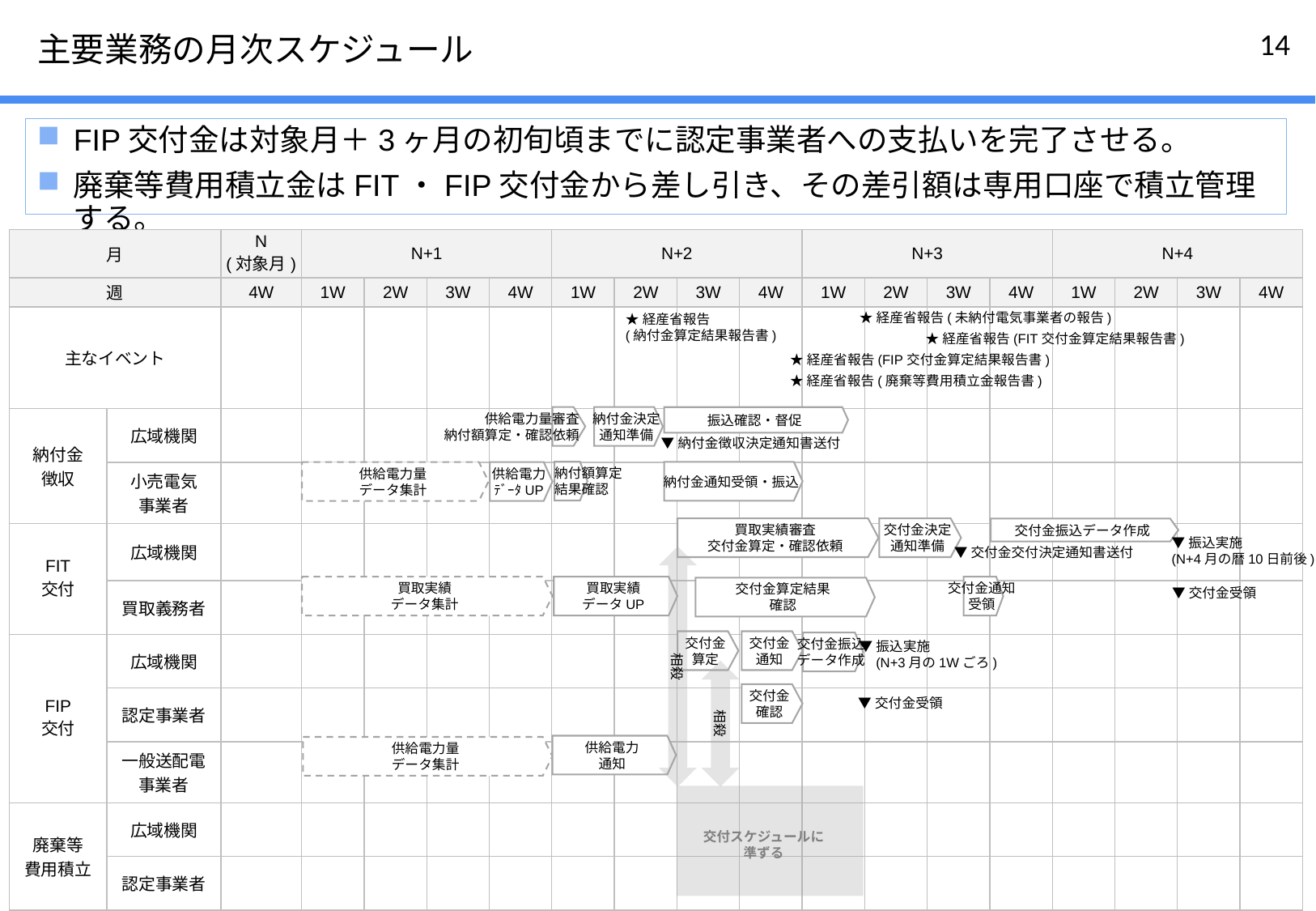

# 主要業務の月次スケジュール
FIP交付金は対象月＋3ヶ月の初旬頃までに認定事業者への支払いを完了させる。
廃棄等費用積立金はFIT・FIP交付金から差し引き、その差引額は専用口座で積立管理する。
| 月 |  | N (対象月) | N+1 |  |  |  | N+2 |  |  |  | N+3 |  |  |  | N+4 |  |  |  |
| --- | --- | --- | --- | --- | --- | --- | --- | --- | --- | --- | --- | --- | --- | --- | --- | --- | --- | --- |
| 週 |  | 4W | 1W | 2W | 3W | 4W | 1W | 2W | 3W | 4W | 1W | 2W | 3W | 4W | 1W | 2W | 3W | 4W |
| 主なイベント |  |  |  |  |  |  |  |  |  |  |  |  |  |  |  |  |  |  |
| 納付金 徴収 | 広域機関 |  |  |  |  |  |  |  |  |  |  |  |  |  |  |  |  |  |
|  | 小売電気 事業者 |  |  |  |  |  |  |  |  |  |  |  |  |  |  |  |  |  |
| FIT 交付 | 広域機関 |  |  |  |  |  |  |  |  |  |  |  |  |  |  |  |  |  |
|  | 買取義務者 |  |  |  |  |  |  |  |  |  |  |  |  |  |  |  |  |  |
| FIP 交付 | 広域機関 |  |  |  |  |  |  |  |  |  |  |  |  |  |  |  |  |  |
|  | 認定事業者 |  |  |  |  |  |  |  |  |  |  |  |  |  |  |  |  |  |
|  | 一般送配電 事業者 |  |  |  |  |  |  |  |  |  |  |  |  |  |  |  |  |  |
| 廃棄等 費用積立 | 広域機関 |  |  |  |  |  |  |  |  |  |  |  |  |  |  |  |  |  |
|  | 認定事業者 |  |  |  |  |  |  |  |  |  |  |  |  |  |  |  |  |  |
★経産省報告(未納付電気事業者の報告)
★経産省報告
(納付金算定結果報告書)
★経産省報告(FIT交付金算定結果報告書)
★経産省報告(FIP交付金算定結果報告書)
★経産省報告(廃棄等費用積立金報告書)
納付金決定
通知準備
振込確認・督促
供給電力量審査
納付額算定・確認依頼
▼納付金徴収決定通知書送付
納付額算定
結果確認
納付金通知受領・振込
供給電力
ﾃﾞｰﾀUP
供給電力量
データ集計
買取実績審査
交付金算定・確認依頼
交付金決定
通知準備
交付金振込データ作成
▼振込実施
(N+4月の暦10日前後)
▼交付金交付決定通知書送付
相殺
▼交付金受領
買取実績
データ集計
買取実績
データUP
交付金通知
受領
交付金算定結果
確認
交付金
算定
交付金
通知
交付金振込
データ作成
▼振込実施
　(N+3月の1Wごろ)
相殺
交付金
確認
▼交付金受領
供給電力
通知
供給電力量
データ集計

交付スケジュールに
準ずる